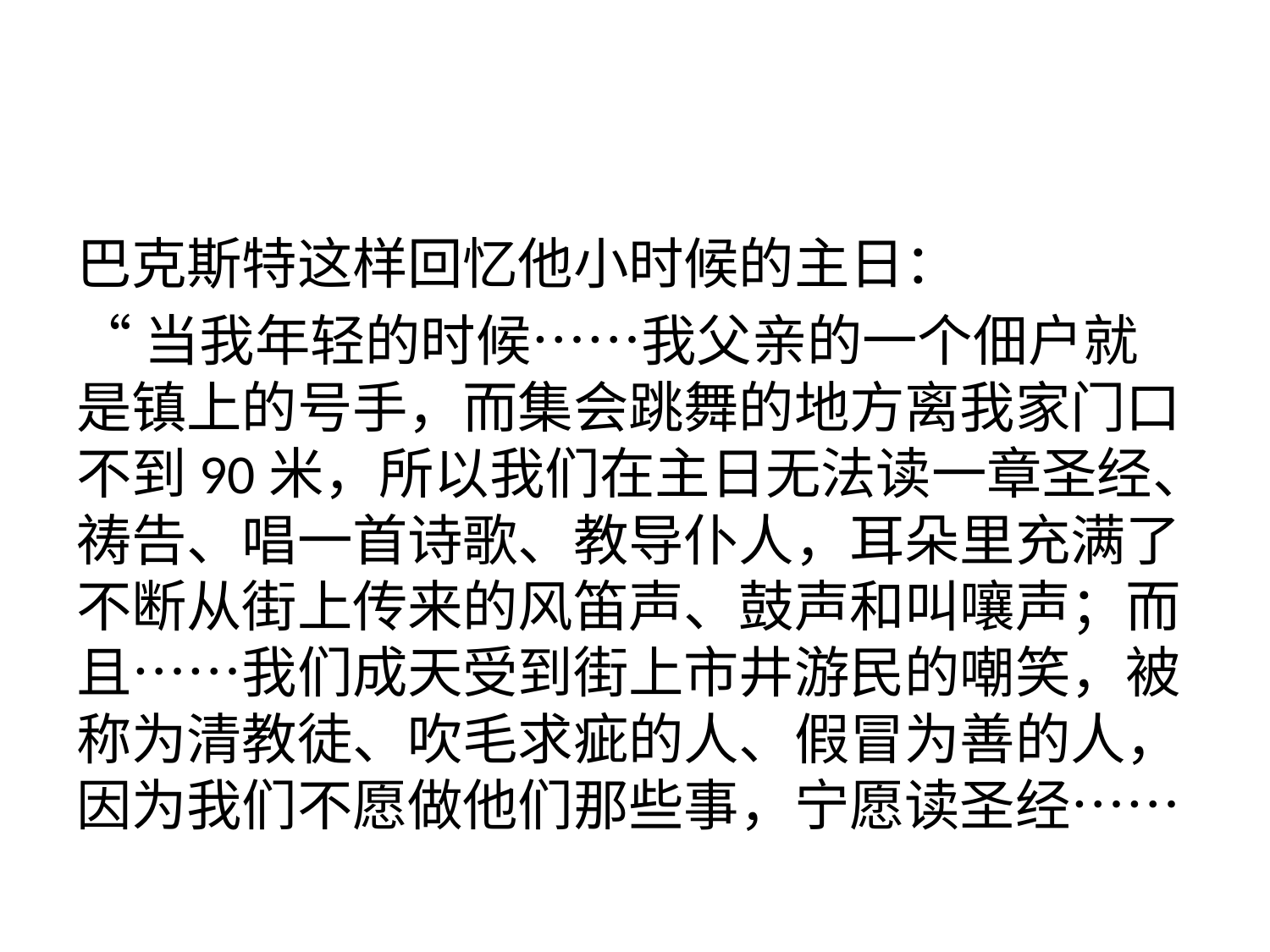

#
巴克斯特这样回忆他小时候的主日：
“当我年轻的时候……我父亲的一个佃户就是镇上的号手，而集会跳舞的地方离我家门口不到90米，所以我们在主日无法读一章圣经、祷告、唱一首诗歌、教导仆人，耳朵里充满了不断从街上传来的风笛声、鼓声和叫嚷声；而且……我们成天受到街上市井游民的嘲笑，被称为清教徒、吹毛求疵的人、假冒为善的人，因为我们不愿做他们那些事，宁愿读圣经……